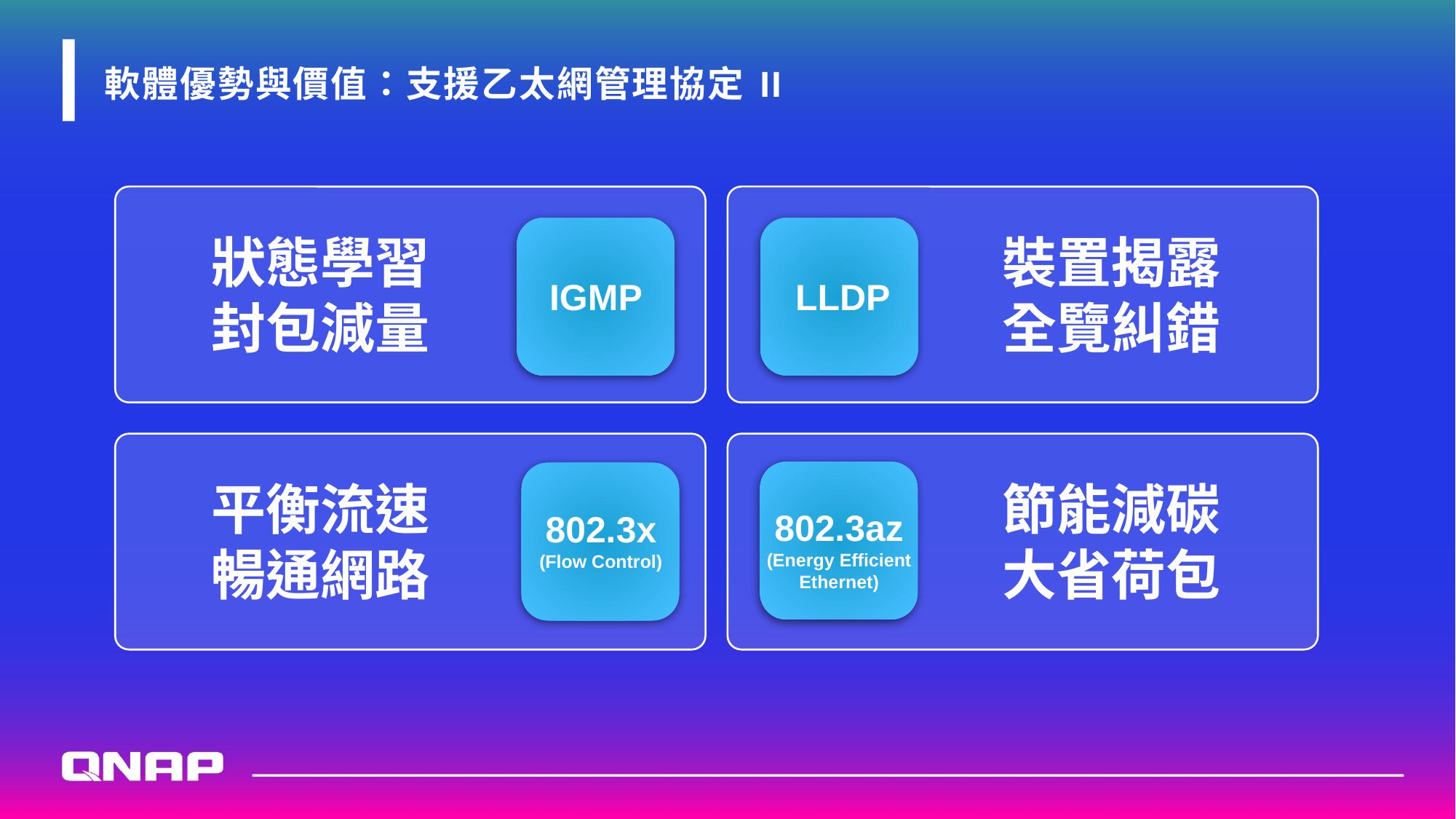

# 軟體優勢與價值：支援乙太網管理協定 II

狀態學習
封包減量
裝置揭露
全覽糾錯
LLDP
IGMP

平衡流速
暢通網路
節能減碳
大省荷包
802.3az
(Energy Efficient
Ethernet)
802.3x
(Flow Control)